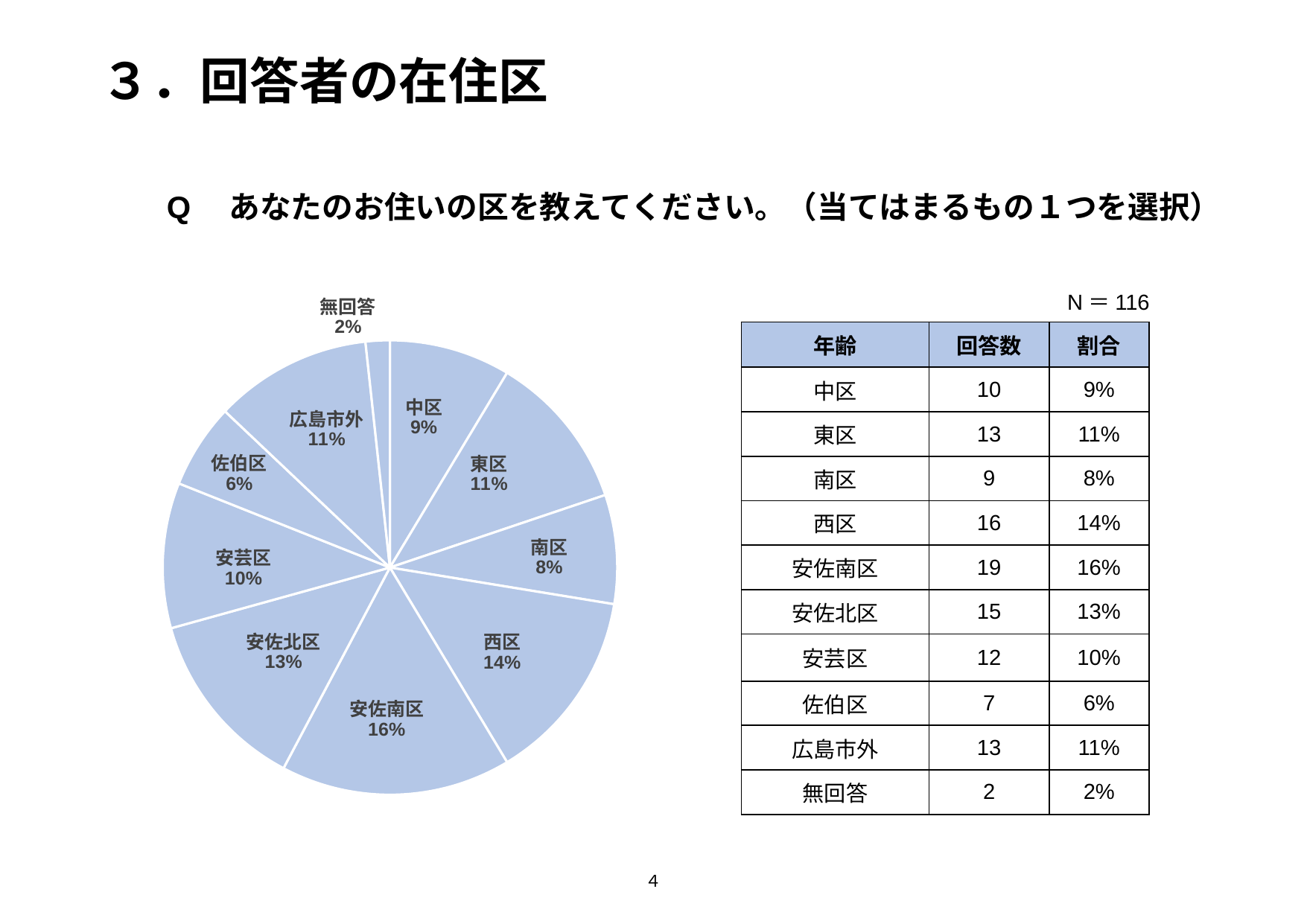

# ３．回答者の在住区
Q　あなたのお住いの区を教えてください。（当てはまるもの１つを選択）

### Chart

| Category |  |  |
|---|---|---|
| 中区 | 10.0 | 0.08620689655172414 |
| 東区 | 13.0 | 0.11206896551724138 |
| 南区 | 9.0 | 0.07758620689655173 |
| 西区 | 16.0 | 0.13793103448275862 |
| 安佐南区 | 19.0 | 0.16379310344827586 |
| 安佐北区 | 15.0 | 0.12931034482758622 |
| 安芸区 | 12.0 | 0.10344827586206896 |
| 佐伯区 | 7.0 | 0.0603448275862069 |
| 広島市外 | 13.0 | 0.11206896551724138 |
| 無回答 | 2.0 | 0.017241379310344827 |
N＝116
| 年齢 | 回答数 | 割合 |
| --- | --- | --- |
| 中区 | 10 | 9% |
| 東区 | 13 | 11% |
| 南区 | 9 | 8% |
| 西区 | 16 | 14% |
| 安佐南区 | 19 | 16% |
| 安佐北区 | 15 | 13% |
| 安芸区 | 12 | 10% |
| 佐伯区 | 7 | 6% |
| 広島市外 | 13 | 11% |
| 無回答 | 2 | 2% |
４